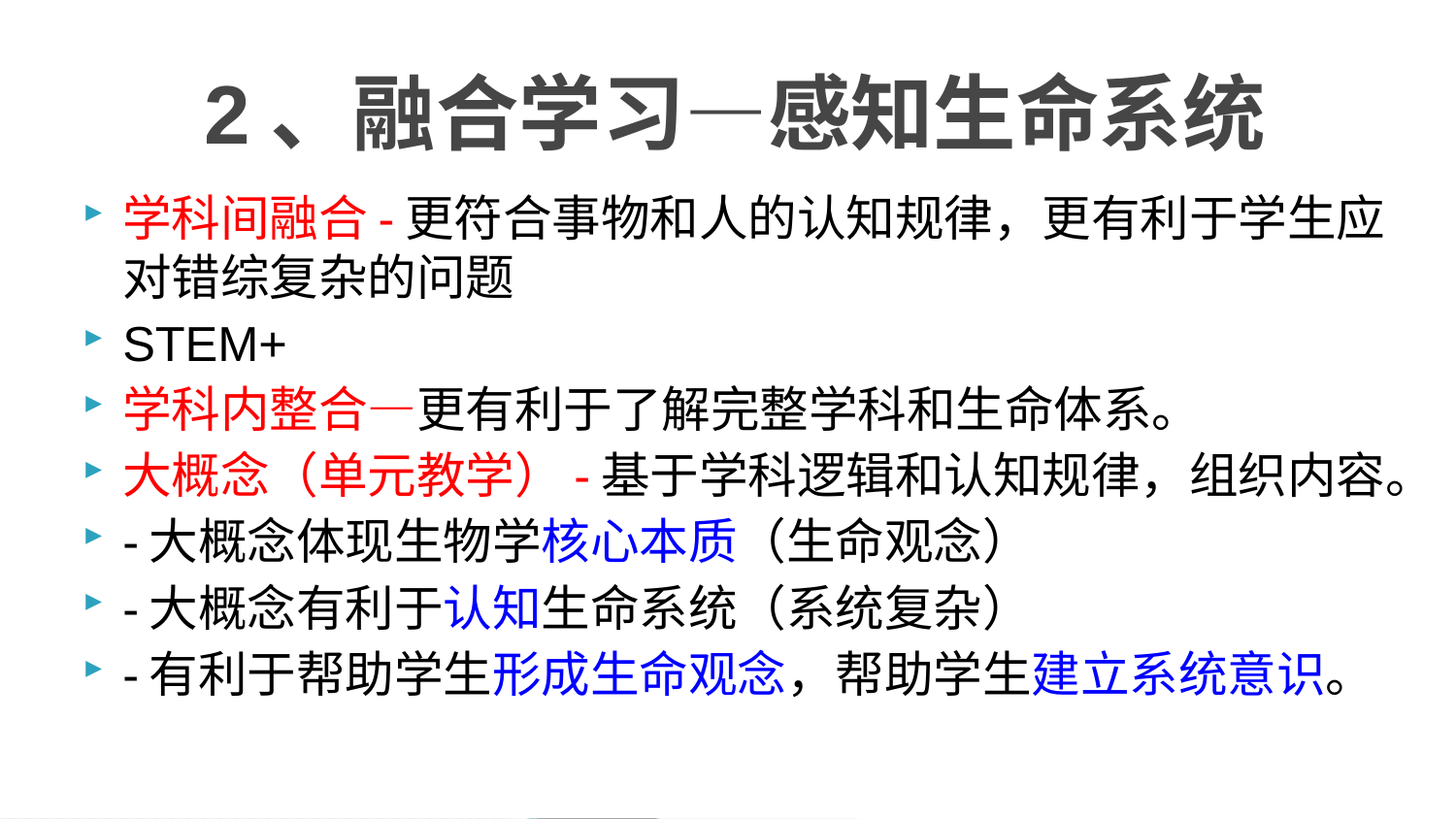

# 2、融合学习—感知生命系统
学科间融合-更符合事物和人的认知规律，更有利于学生应对错综复杂的问题
STEM+
学科内整合—更有利于了解完整学科和生命体系。
大概念（单元教学）-基于学科逻辑和认知规律，组织内容。
-大概念体现生物学核心本质（生命观念）
-大概念有利于认知生命系统（系统复杂）
-有利于帮助学生形成生命观念，帮助学生建立系统意识。